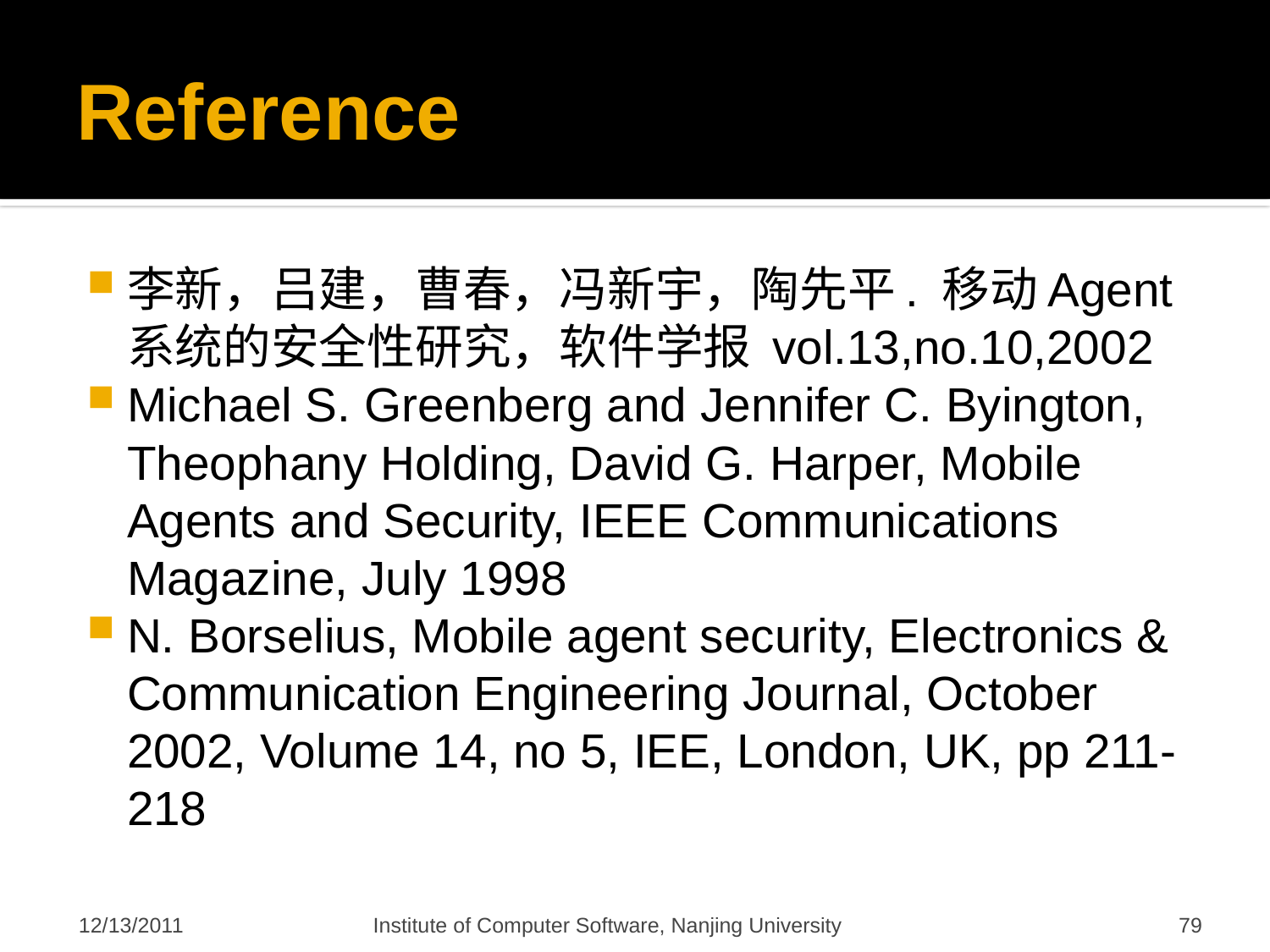

# Reference
李新，吕建，曹春，冯新宇，陶先平. 移动Agent系统的安全性研究，软件学报 vol.13,no.10,2002
Michael S. Greenberg and Jennifer C. Byington, Theophany Holding, David G. Harper, Mobile Agents and Security, IEEE Communications Magazine, July 1998
N. Borselius, Mobile agent security, Electronics & Communication Engineering Journal, October 2002, Volume 14, no 5, IEE, London, UK, pp 211-218
79
12/13/2011
Institute of Computer Software, Nanjing University
79